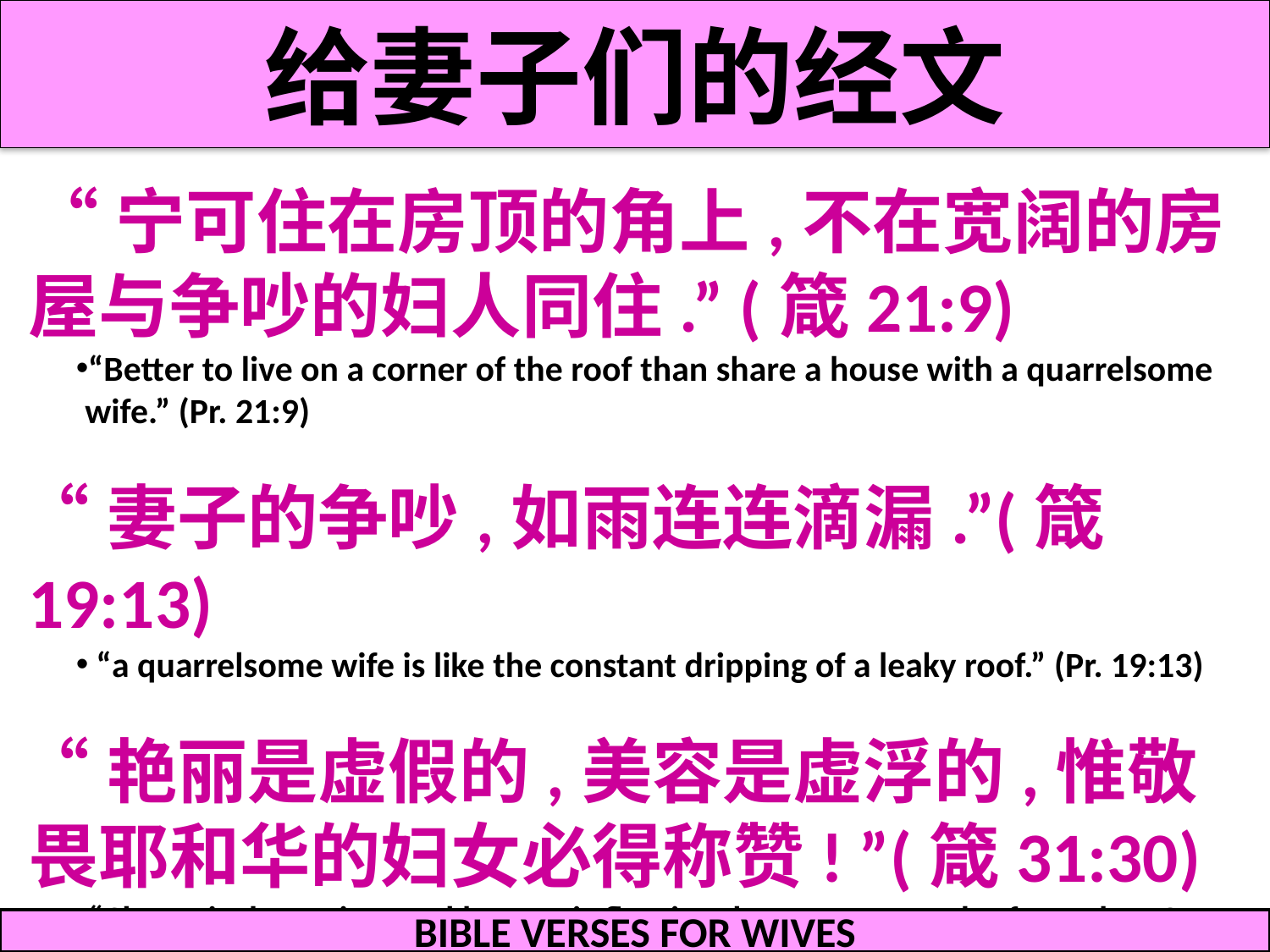

# 给妻子们的经文
“宁可住在房顶的角上,不在宽阔的房屋与争吵的妇人同住.” (箴21:9)
“Better to live on a corner of the roof than share a house with a quarrelsome wife.” (Pr. 21:9)

“妻子的争吵,如雨连连滴漏.”(箴19:13)
 “a quarrelsome wife is like the constant dripping of a leaky roof.” (Pr. 19:13)

“艳丽是虚假的,美容是虚浮的,惟敬畏耶和华的妇女必得称赞! ”(箴31:30)
“Charm is deceptive, and beauty is fleeting; but a woman who fears the LORD is to be praised.” (Pr. 31:30)
BIBLE VERSES FOR WIVES